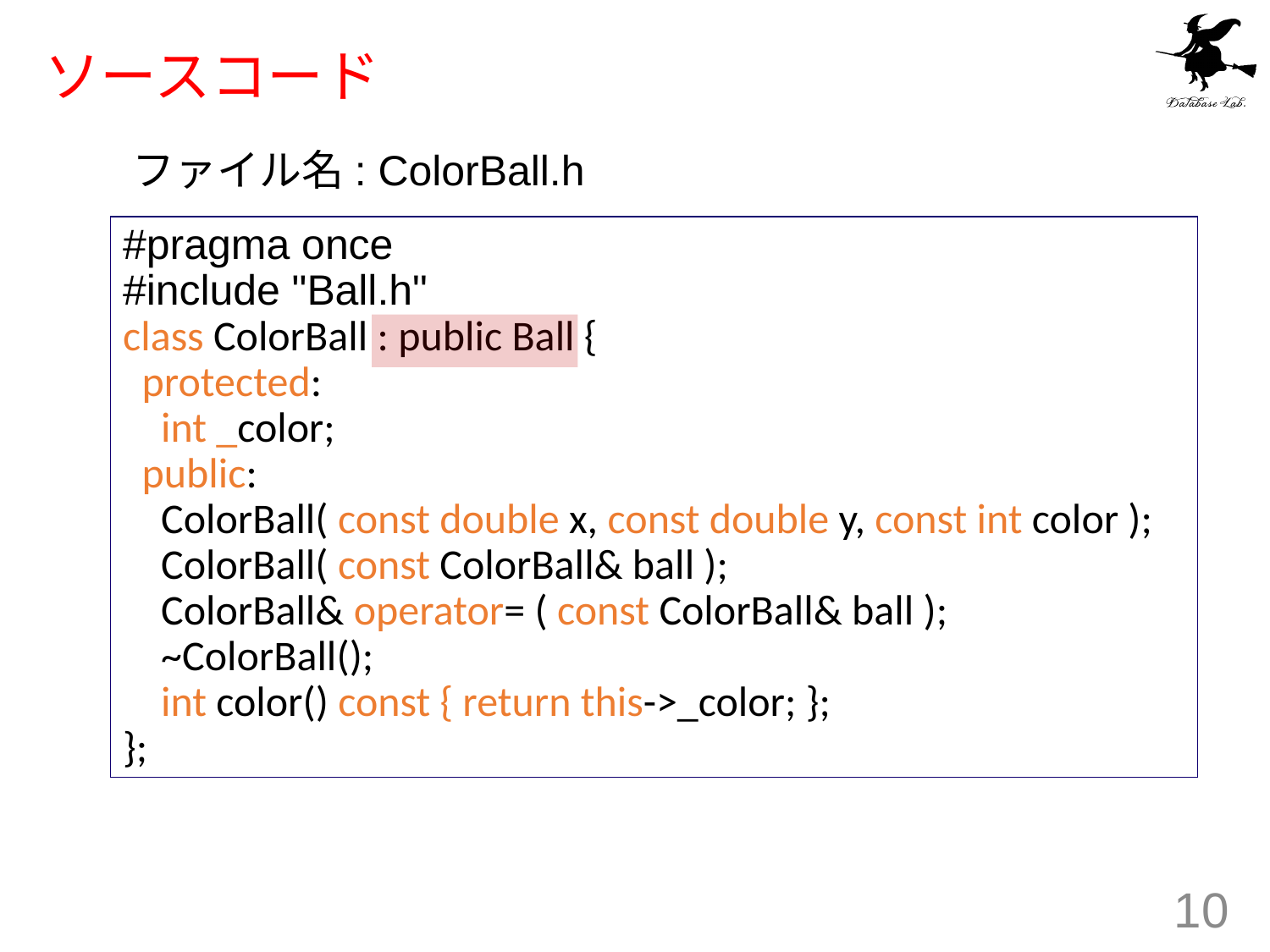

# ソースコード
ファイル名: ColorBall.h
#pragma once
#include "Ball.h"
class ColorBall : public Ball {
  protected:
    int _color;
  public:
    ColorBall( const double x, const double y, const int color );
    ColorBall( const ColorBall& ball );
    ColorBall& operator= ( const ColorBall& ball );
    ~ColorBall();
    int color() const { return this->_color; };
};

10